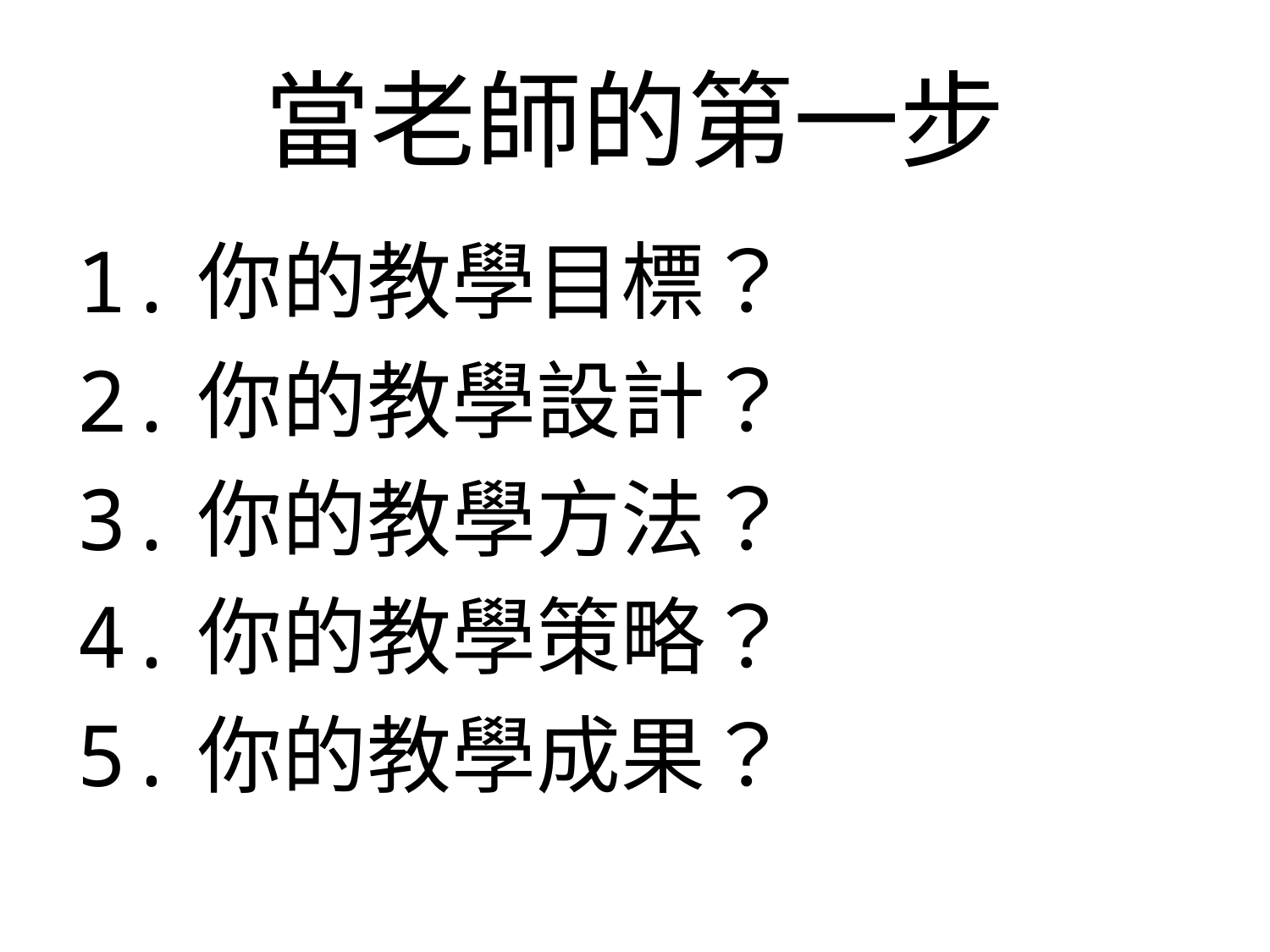

# 當老師的第一步
1.你的教學目標？
2.你的教學設計？
3.你的教學方法？
4.你的教學策略？
5.你的教學成果？